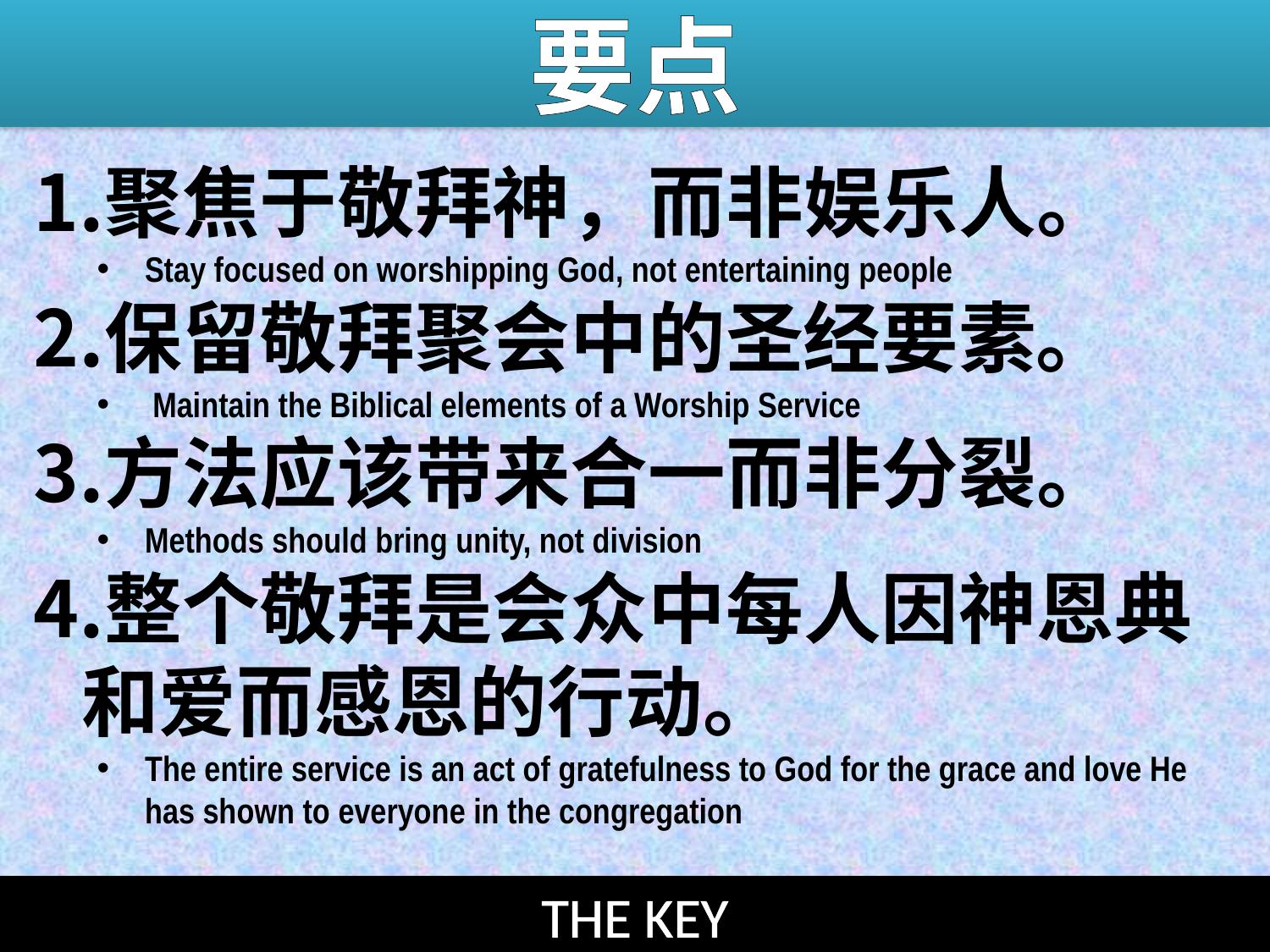

要点
聚焦于敬拜神，而非娱乐人。
Stay focused on worshipping God, not entertaining people
保留敬拜聚会中的圣经要素。
 Maintain the Biblical elements of a Worship Service
方法应该带来合一而非分裂。
Methods should bring unity, not division
整个敬拜是会众中每人因神恩典和爱而感恩的行动。
The entire service is an act of gratefulness to God for the grace and love He has shown to everyone in the congregation
THE KEY